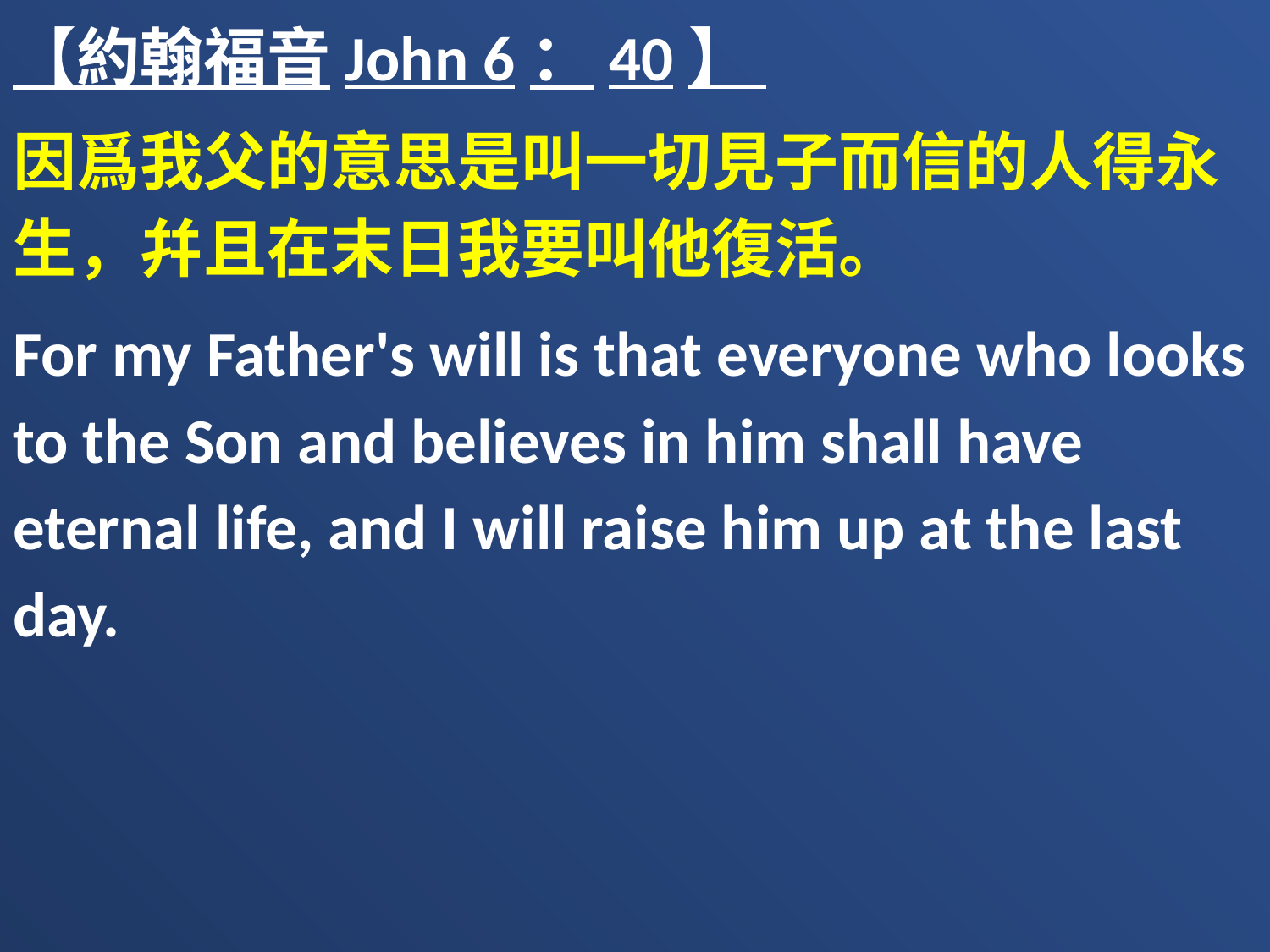

【約翰福音John 6：40】
因爲我父的意思是叫一切見子而信的人得永生，幷且在末日我要叫他復活。
For my Father's will is that everyone who looks to the Son and believes in him shall have eternal life, and I will raise him up at the last day.